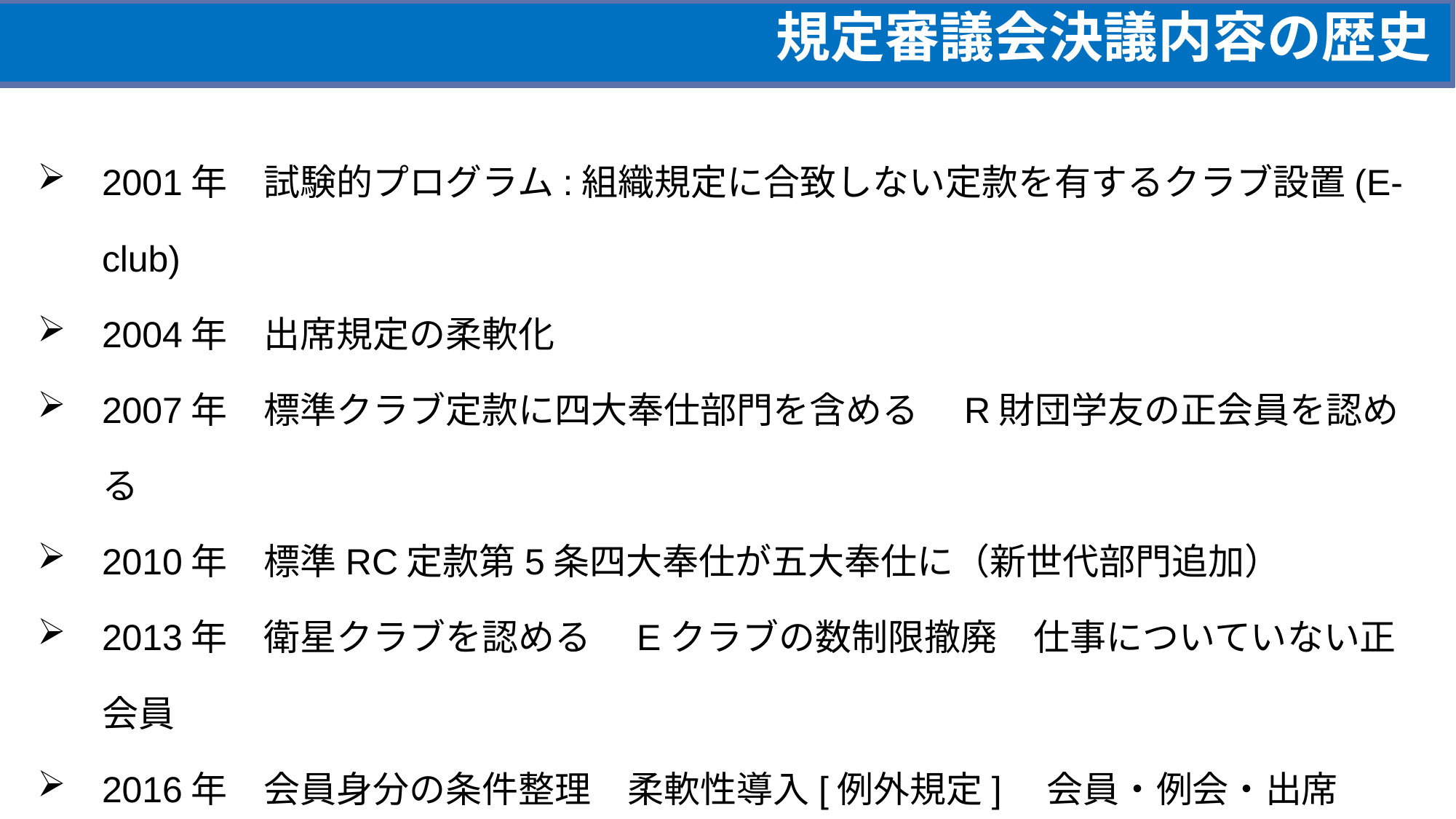

規定審議会決議内容の歴史
2001年　試験的プログラム:組織規定に合致しない定款を有するクラブ設置(E-club)
2004年　出席規定の柔軟化
2007年　標準クラブ定款に四大奉仕部門を含める　R財団学友の正会員を認める
2010年　標準RC定款第5条四大奉仕が五大奉仕に（新世代部門追加）
2013年　衛星クラブを認める　Eクラブの数制限撤廃　仕事についていない正会員
2016年　会員身分の条件整理　柔軟性導入[例外規定]　会員・例会・出席
2019年　RACのRI加盟、職業分類制限の廃止：柔軟性推進
2022年　クラブの管理方法に試験的プロジェクトを創設できる（RIBI,Zone8)